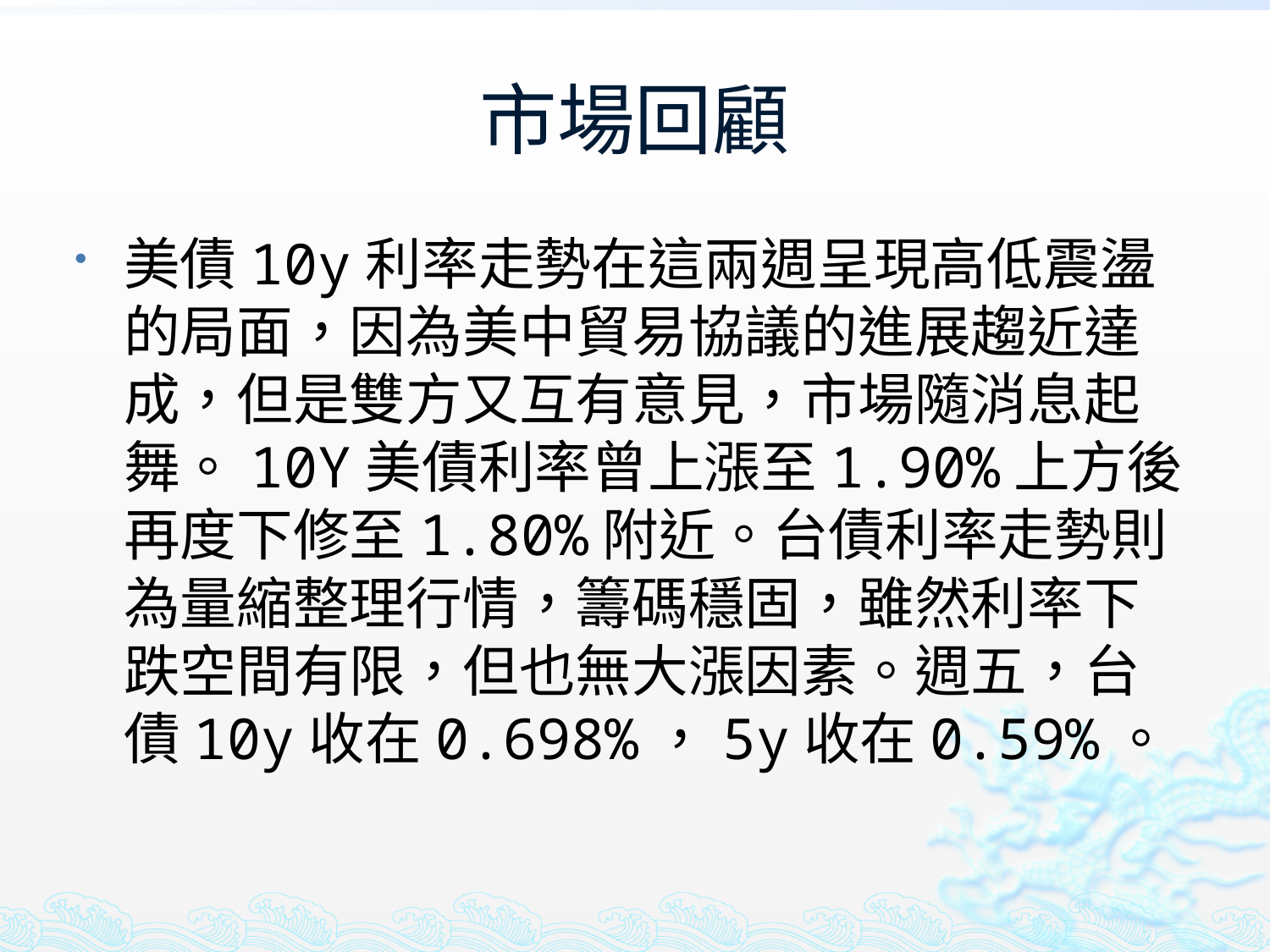

# 市場回顧
美債10y利率走勢在這兩週呈現高低震盪的局面，因為美中貿易協議的進展趨近達成，但是雙方又互有意見，市場隨消息起舞。10Y美債利率曾上漲至1.90%上方後再度下修至1.80%附近。台債利率走勢則為量縮整理行情，籌碼穩固，雖然利率下跌空間有限，但也無大漲因素。週五，台債10y收在0.698%，5y收在0.59%。